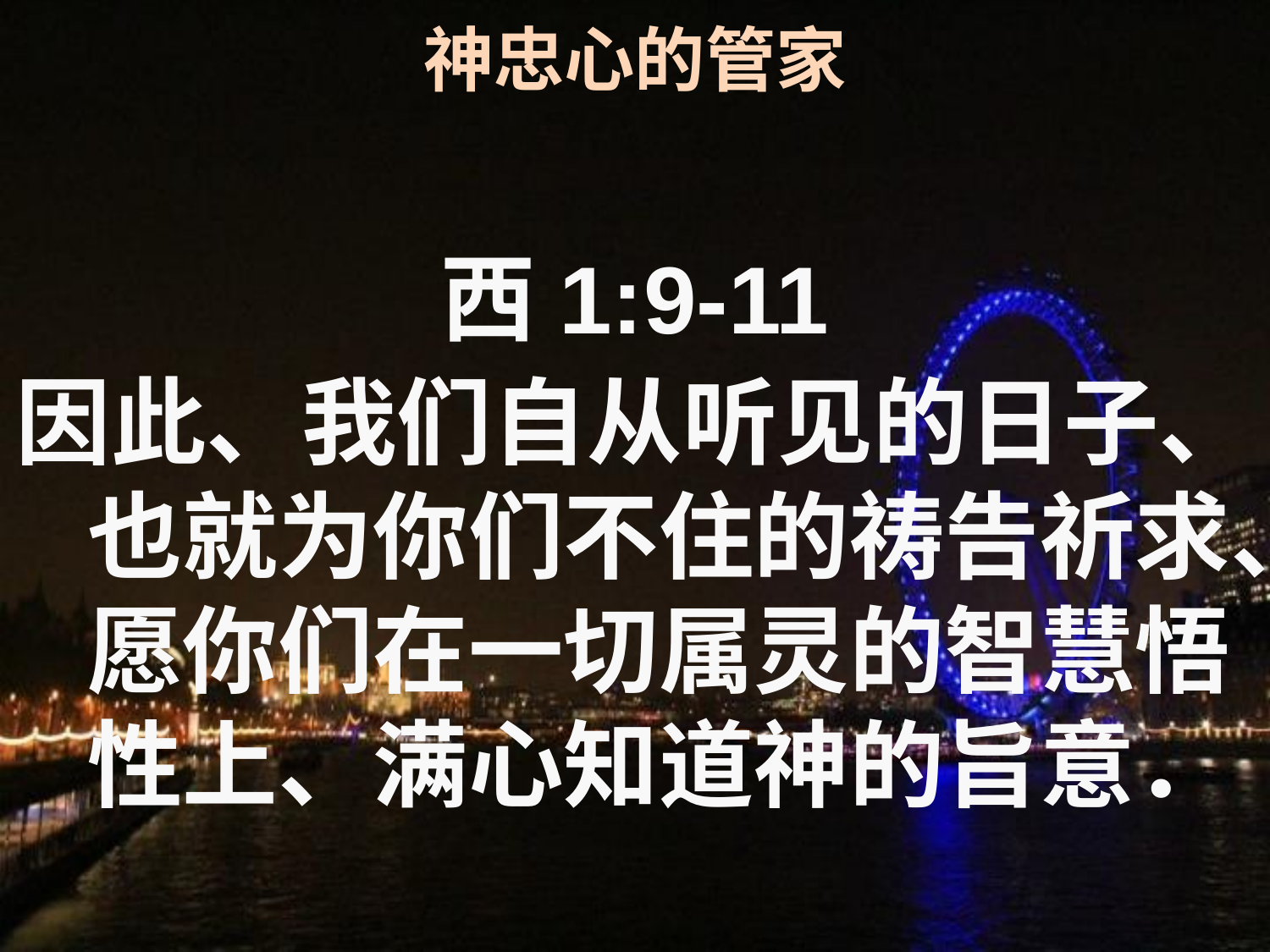

神忠心的管家
西1:9-11
因此、我们自从听见的日子、也就为你们不住的祷告祈求、愿你们在一切属灵的智慧悟性上、满心知道神的旨意．